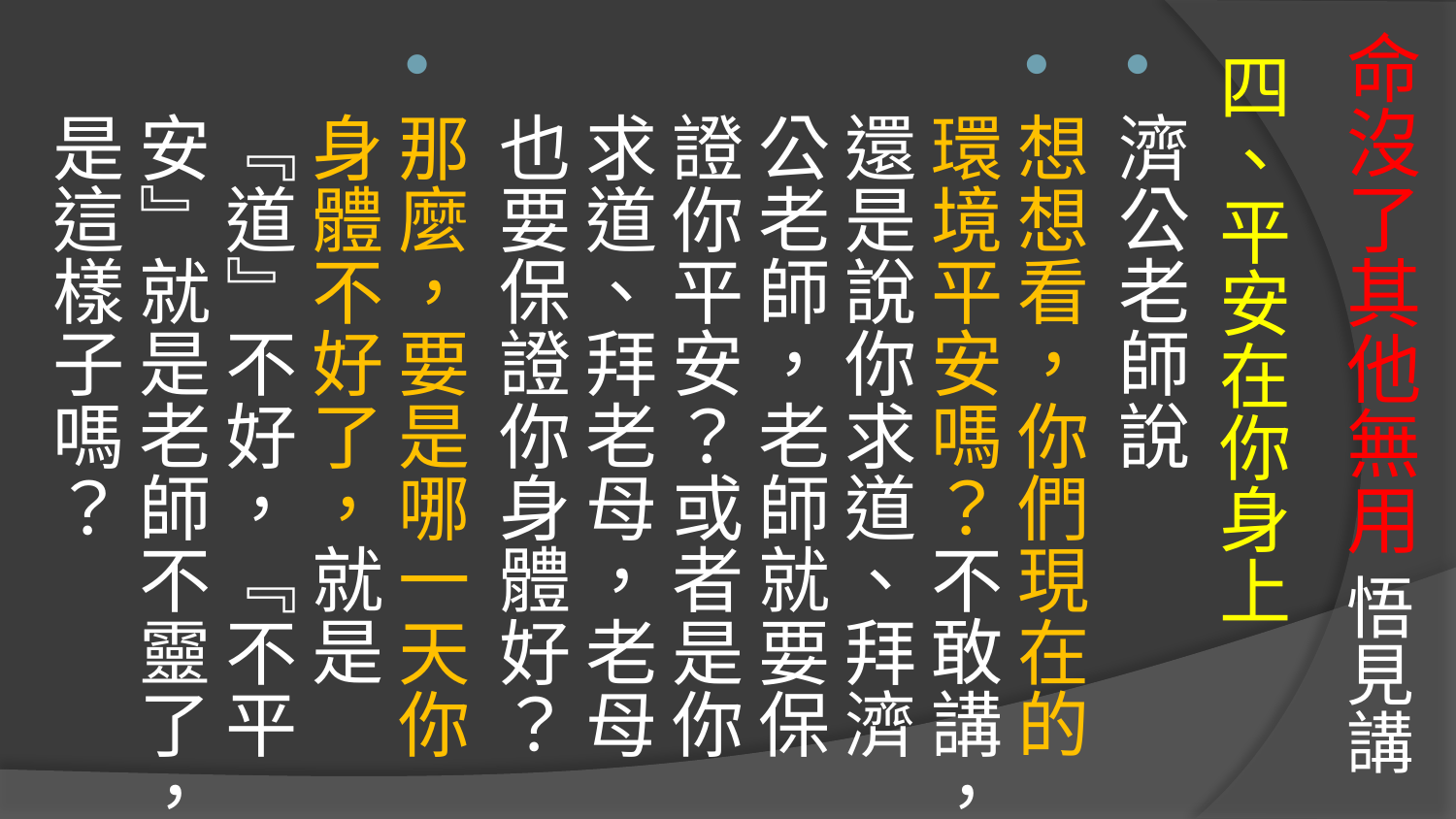

# 命沒了其他無用 悟見講
四、平安在你身上
濟公老師說
想想看，你們現在的環境平安嗎？不敢講，還是說你求道、拜濟公老師，老師就要保證你平安？或者是你求道、拜老母，老母也要保證你身體好？
那麼，要是哪一天你身體不好了，就是『道』不好，『不平安』就是老師不靈了，是這樣子嗎？